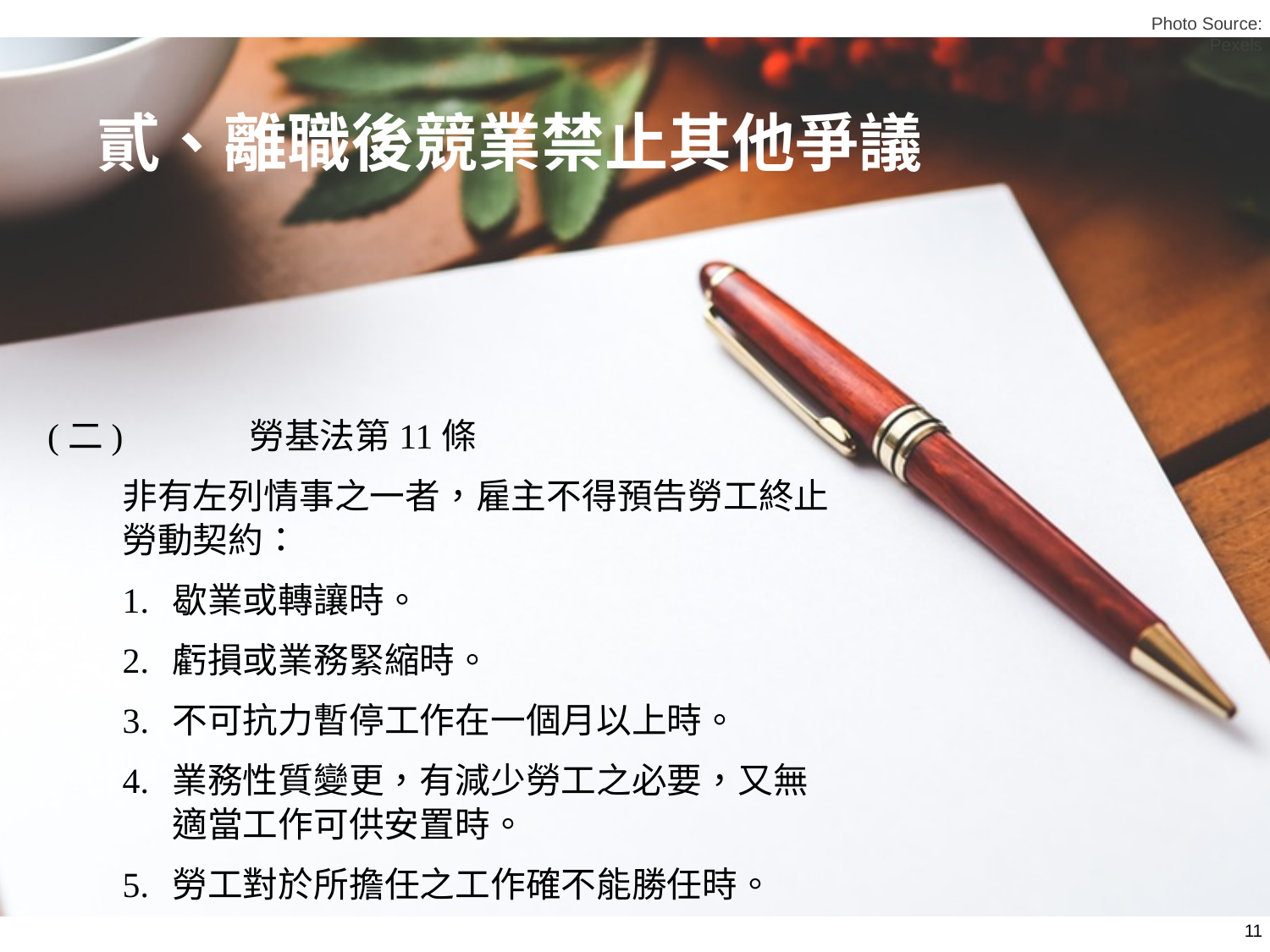

貳、離職後競業禁止其他爭議
(二)	勞基法第11條
	非有左列情事之一者，雇主不得預告勞工終止勞動契約：
1.	歇業或轉讓時。
2.	虧損或業務緊縮時。
3.	不可抗力暫停工作在一個月以上時。
4.	業務性質變更，有減少勞工之必要，又無適當工作可供安置時。
5.	勞工對於所擔任之工作確不能勝任時。
11